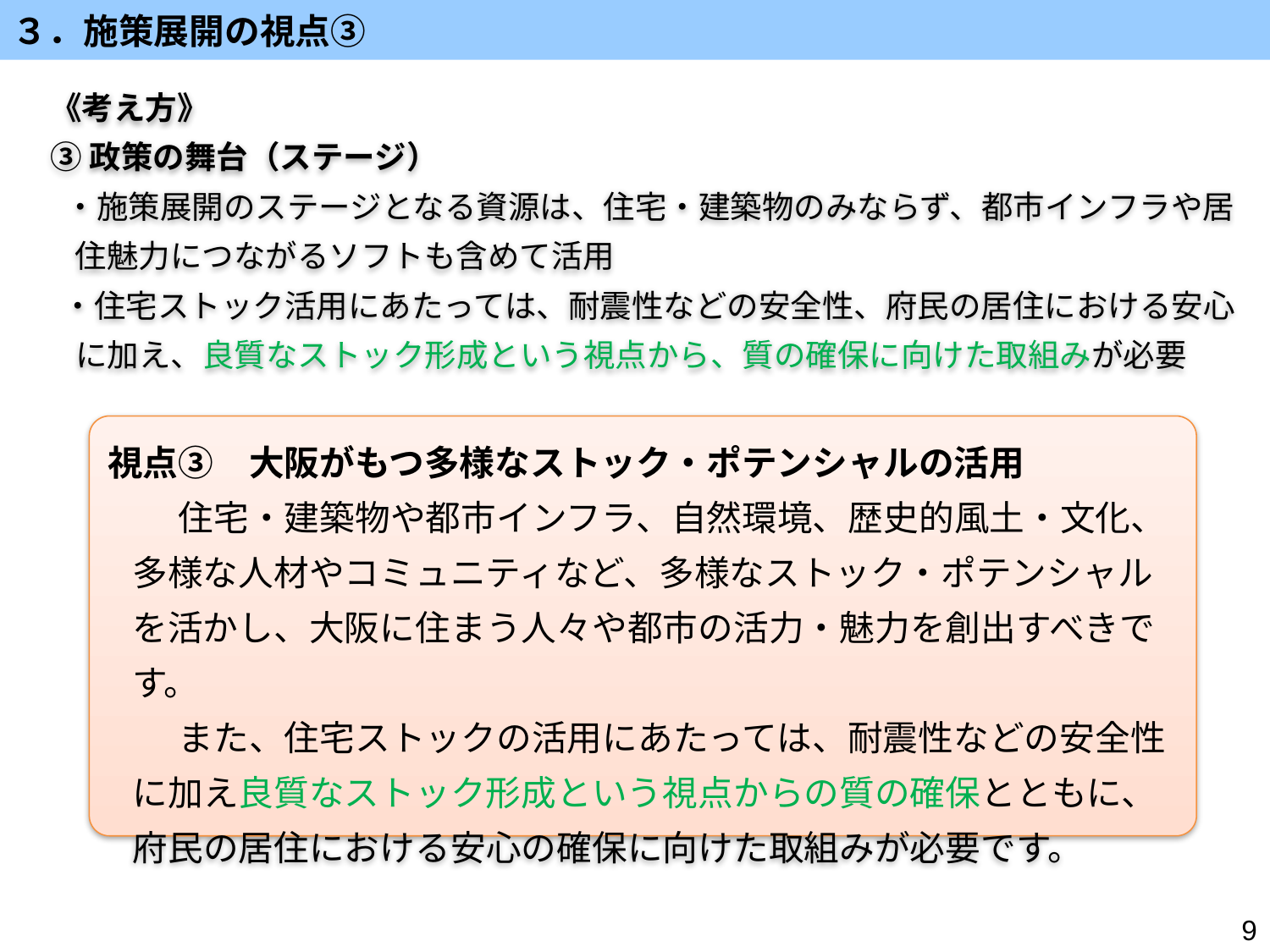

３．施策展開の視点③
《考え方》
③政策の舞台（ステージ）
 ・施策展開のステージとなる資源は、住宅・建築物のみならず、都市インフラや居住魅力につながるソフトも含めて活用
・住宅ストック活用にあたっては、耐震性などの安全性、府民の居住における安心に加え、良質なストック形成という視点から、質の確保に向けた取組みが必要

視点③　大阪がもつ多様なストック・ポテンシャルの活用
　　住宅・建築物や都市インフラ、自然環境、歴史的風土・文化、多様な人材やコミュニティなど、多様なストック・ポテンシャルを活かし、大阪に住まう人々や都市の活力・魅力を創出すべきです。
　　また、住宅ストックの活用にあたっては、耐震性などの安全性に加え良質なストック形成という視点からの質の確保とともに、府民の居住における安心の確保に向けた取組みが必要です。
9